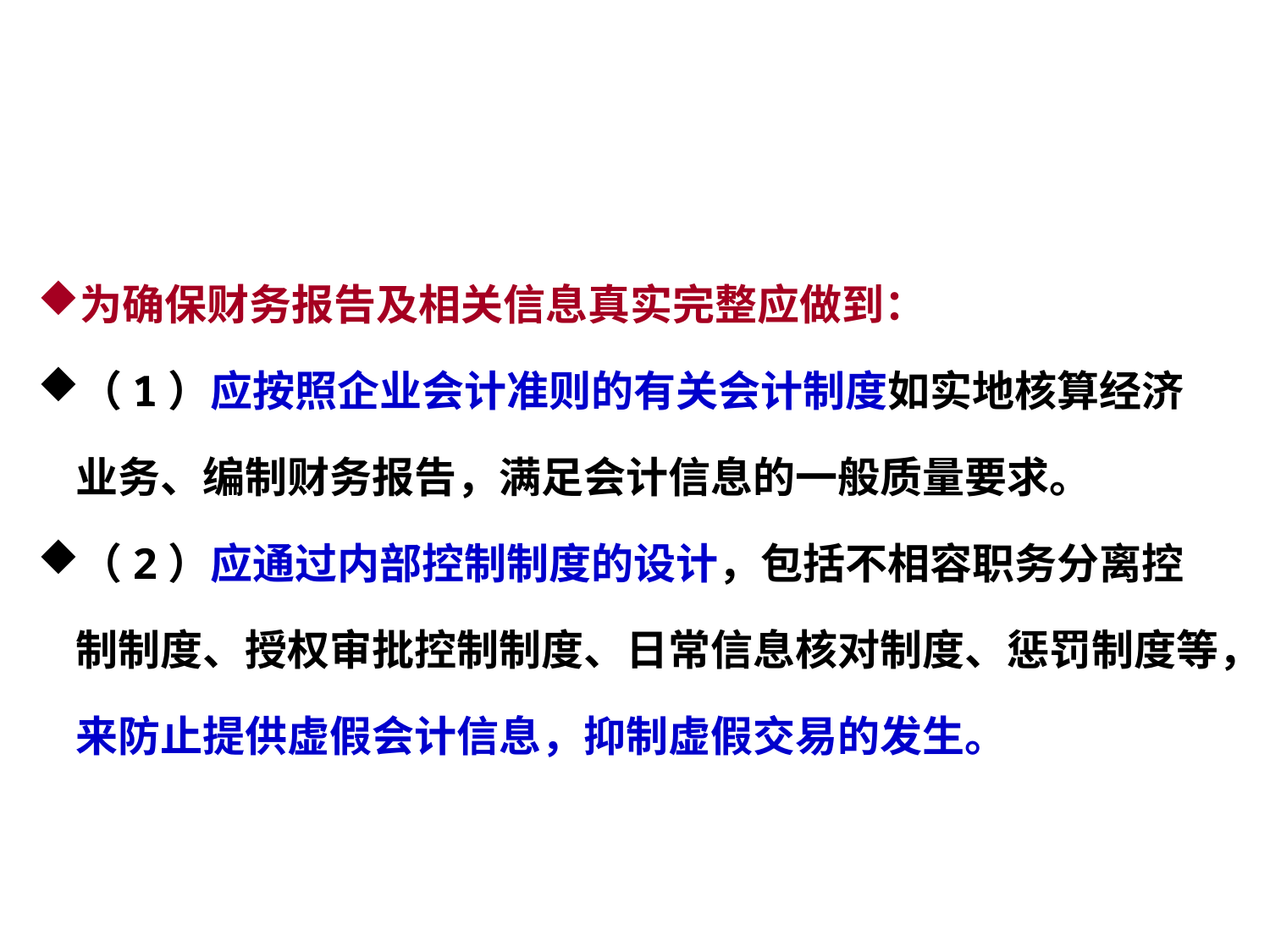

为确保财务报告及相关信息真实完整应做到：
（1）应按照企业会计准则的有关会计制度如实地核算经济业务、编制财务报告，满足会计信息的一般质量要求。
（2）应通过内部控制制度的设计，包括不相容职务分离控制制度、授权审批控制制度、日常信息核对制度、惩罚制度等，来防止提供虚假会计信息，抑制虚假交易的发生。